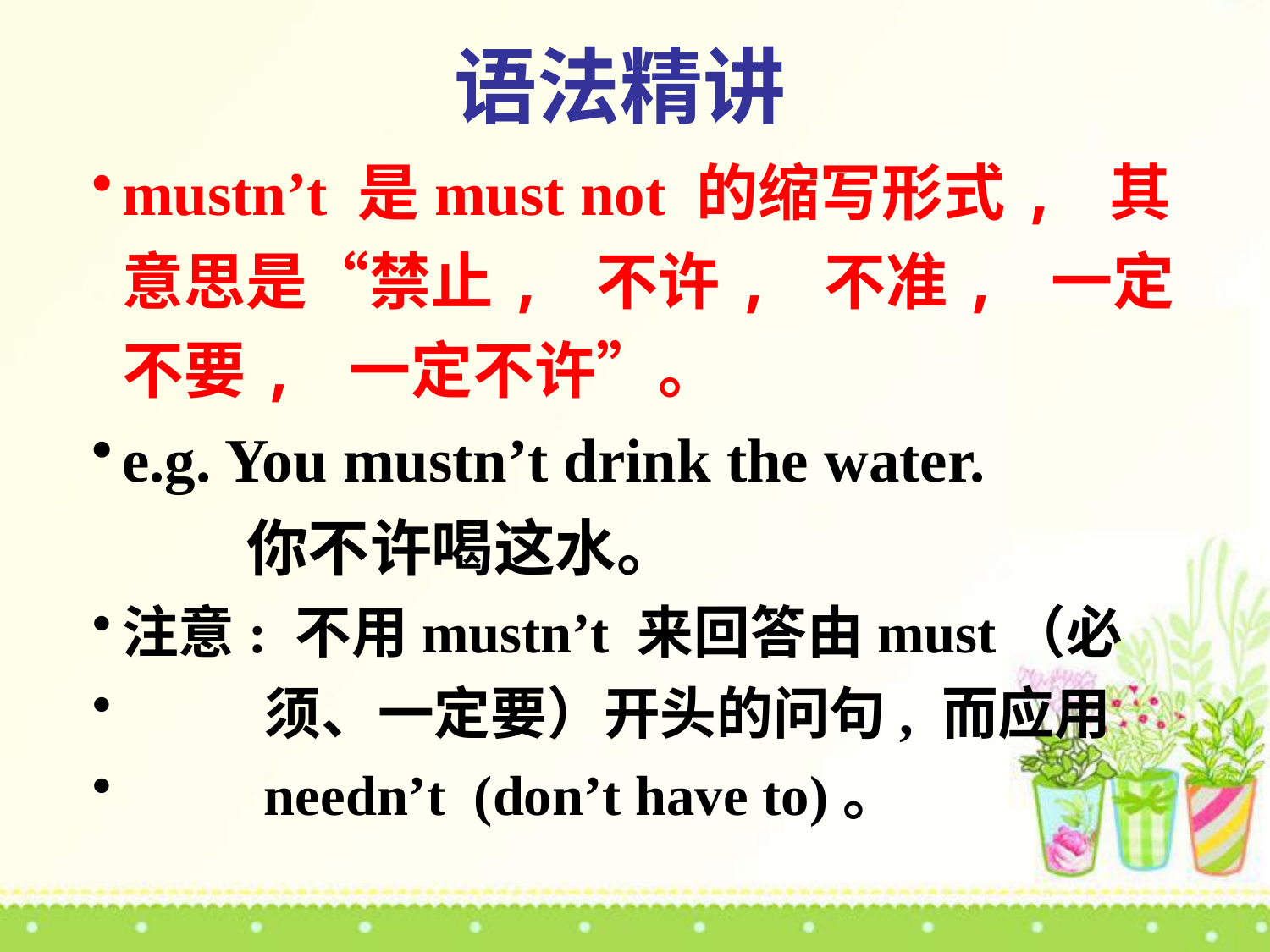

语法精讲
mustn’t 是must not 的缩写形式, 其意思是“禁止, 不许, 不准, 一定不要, 一定不许”。
e.g. You mustn’t drink the water.             		你不许喝这水。
注意: 不用mustn’t 来回答由must（必
          须、一定要）开头的问句, 而应用
          needn’t  (don’t have to)。